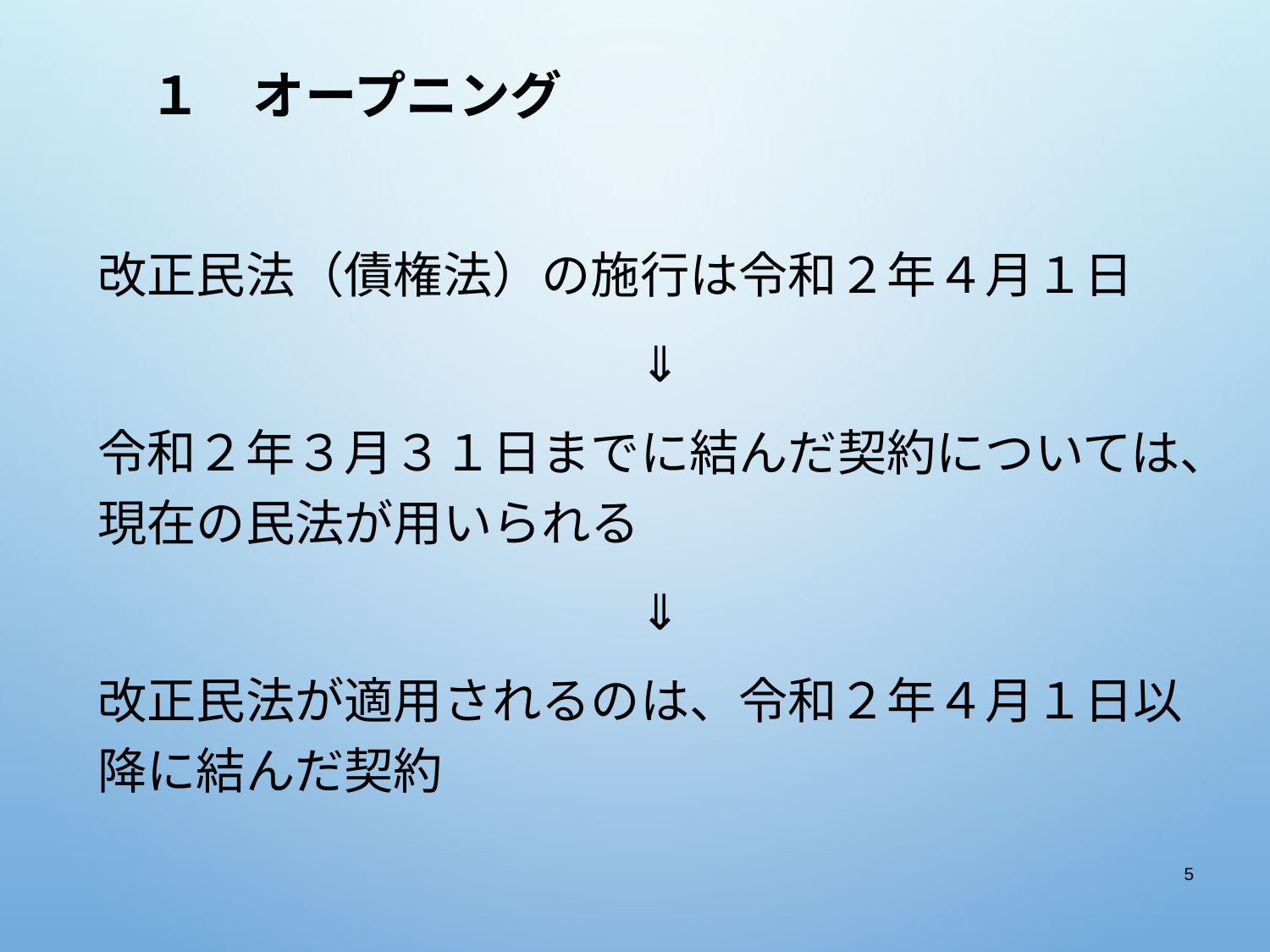

# １　オープニング
改正民法（債権法）の施行は令和２年４月１日
⇓
令和２年３月３１日までに結んだ契約については、現在の民法が用いられる
⇓
改正民法が適用されるのは、令和２年４月１日以降に結んだ契約

5